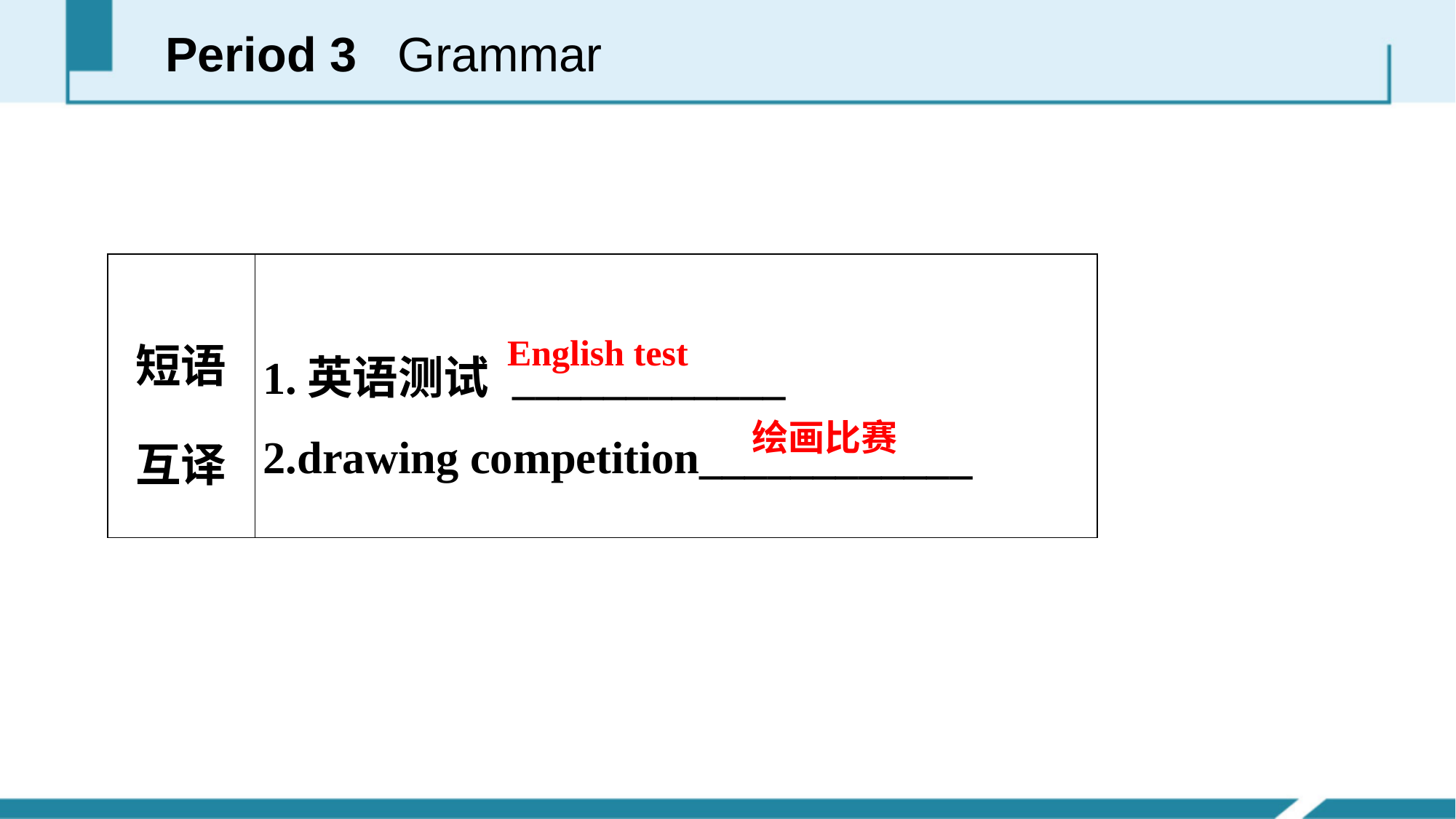

Period 3   Grammar
| 短语互译 | 1.英语测试 \_\_\_\_\_\_\_\_\_\_\_\_ 2.drawing competition\_\_\_\_\_\_\_\_\_\_\_\_ |
| --- | --- |
English test
绘画比赛